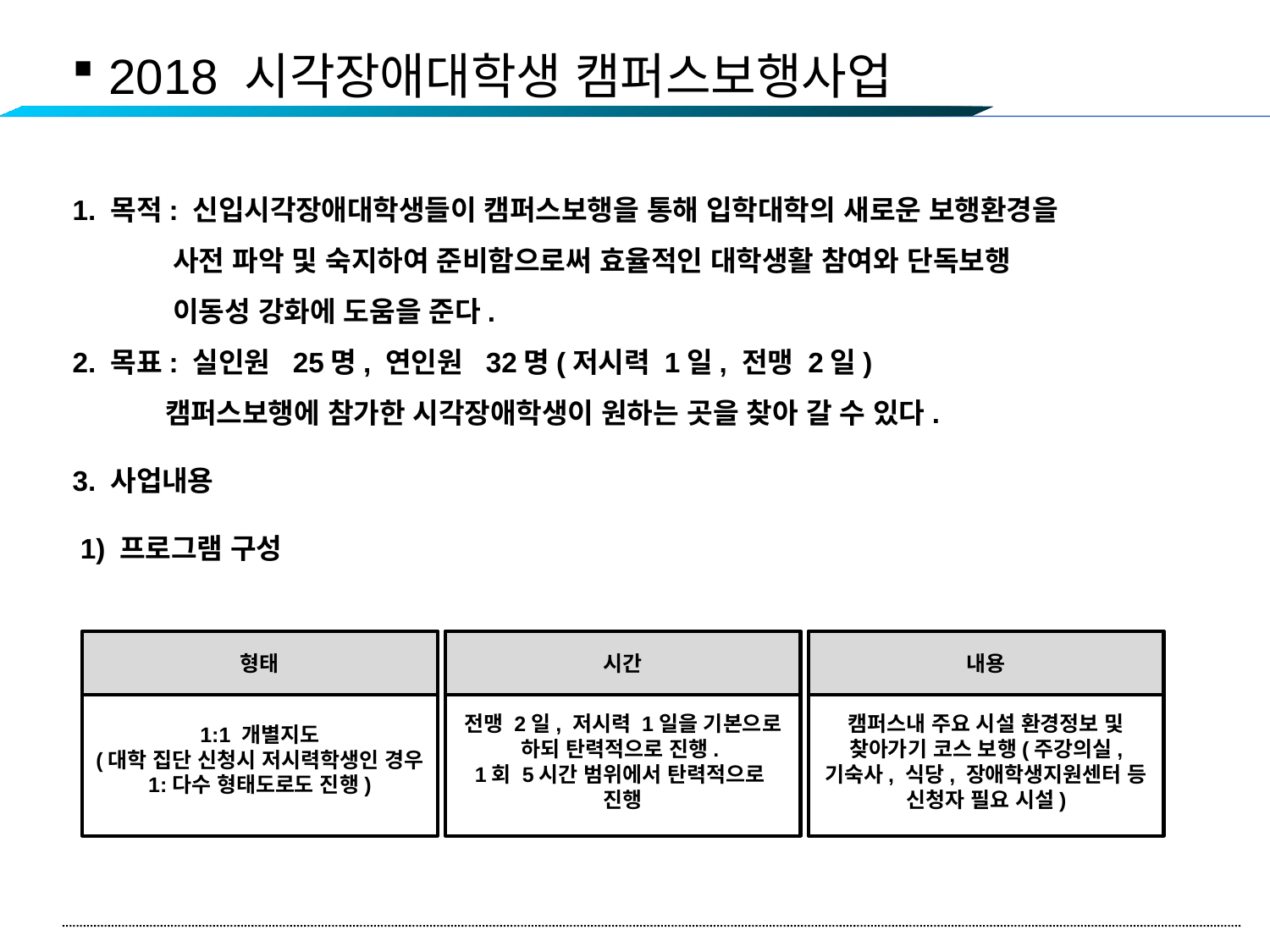

2018 시각장애대학생 캠퍼스보행사업

1. 목적: 신입시각장애대학생들이 캠퍼스보행을 통해 입학대학의 새로운 보행환경을
            사전 파악 및 숙지하여 준비함으로써 효율적인 대학생활 참여와 단독보행
            이동성 강화에 도움을 준다.
2. 목표: 실인원  25명, 연인원  32명(저시력 1일, 전맹 2일)
           캠퍼스보행에 참가한 시각장애학생이 원하는 곳을 찾아 갈 수 있다.
3. 사업내용
 1) 프로그램 구성

1:1 개별지도
(대학 집단 신청시 저시력학생인 경우 1:다수 형태도로도 진행)
형태

전맹 2일, 저시력 1일을 기본으로 하되 탄력적으로 진행.
1회 5시간 범위에서 탄력적으로
진행
시간

캠퍼스내 주요 시설 환경정보 및 찾아가기 코스 보행(주강의실, 기숙사, 식당, 장애학생지원센터 등 신청자 필요 시설)
내용